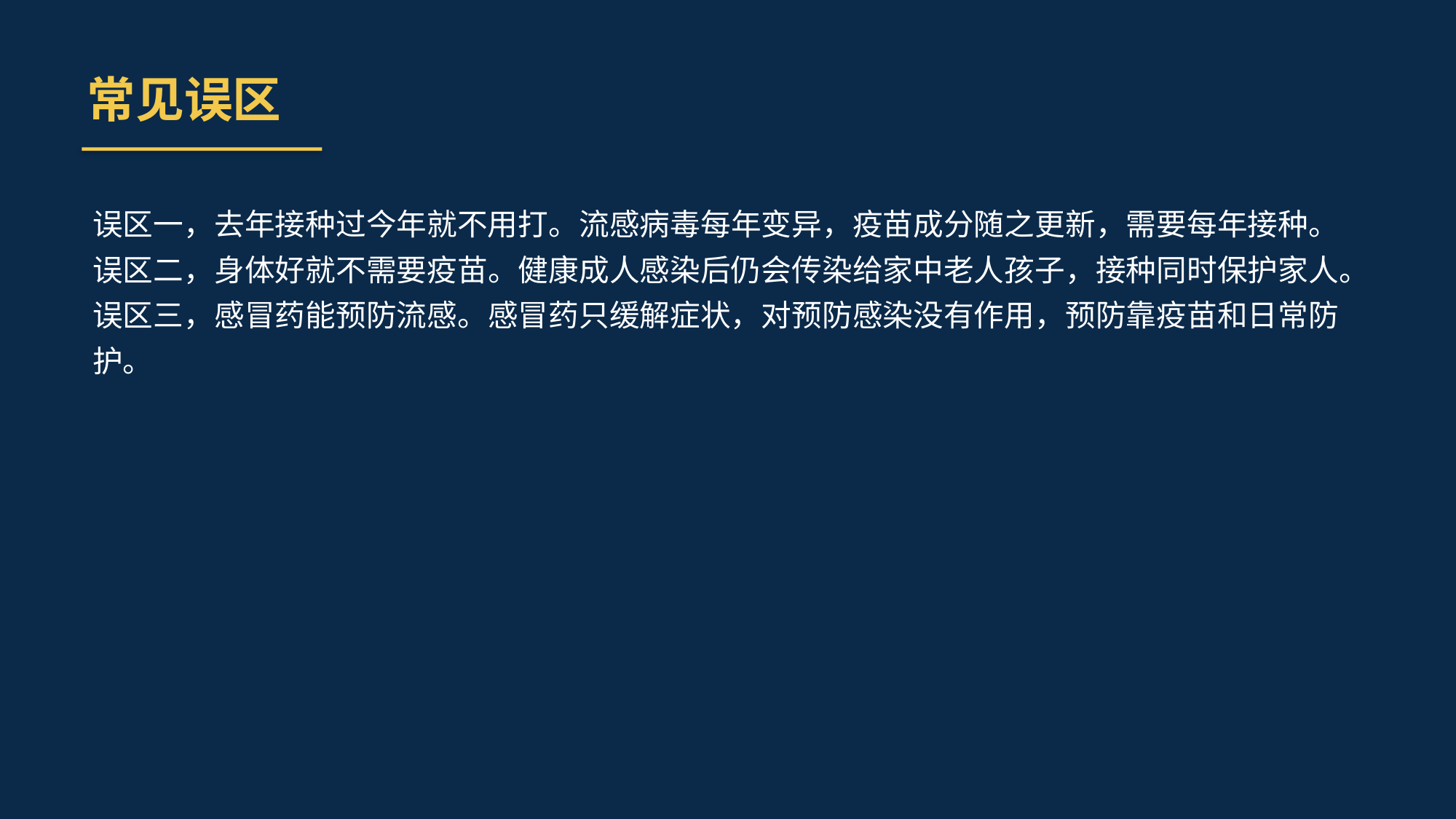

常见误区

误区一，去年接种过今年就不用打。流感病毒每年变异，疫苗成分随之更新，需要每年接种。
误区二，身体好就不需要疫苗。健康成人感染后仍会传染给家中老人孩子，接种同时保护家人。
误区三，感冒药能预防流感。感冒药只缓解症状，对预防感染没有作用，预防靠疫苗和日常防护。